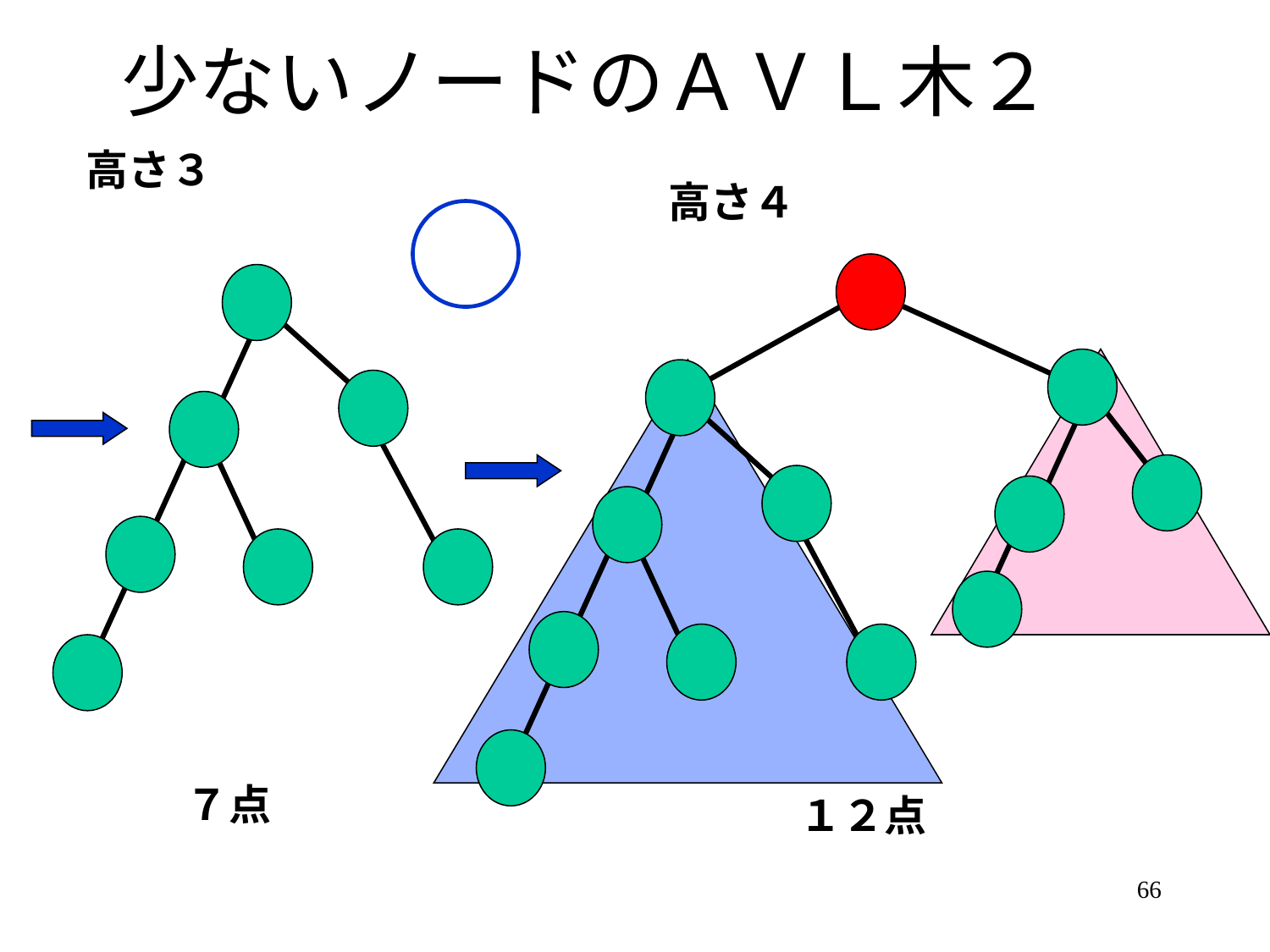

# 少ないノードのＡＶＬ木２
高さ３
高さ４

７点
１２点
66